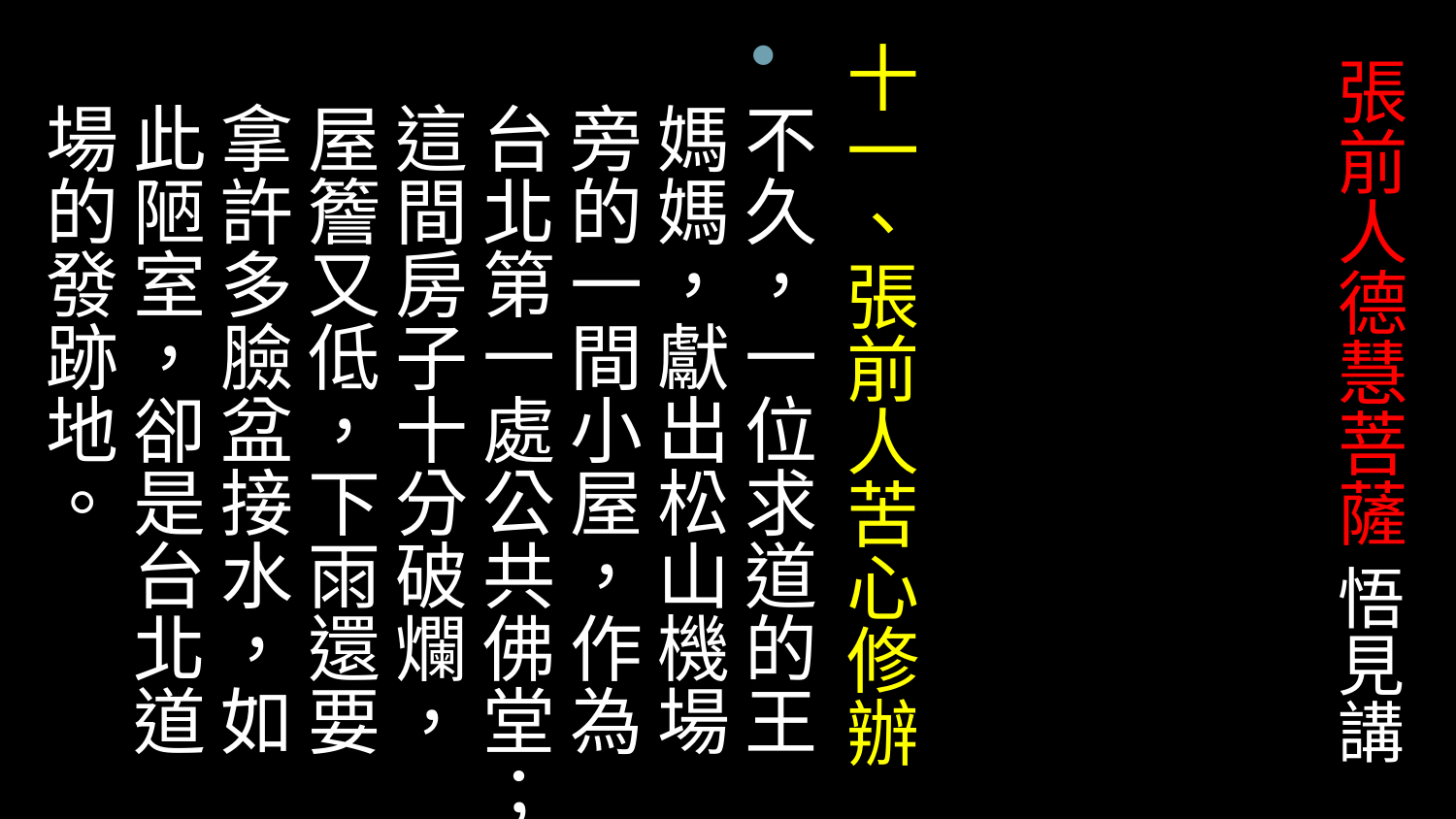

十一、張前人苦心修辦
不久，一位求道的王媽媽，獻出松山機場旁的一間小屋，作為台北第一處公共佛堂；這間房子十分破爛，屋簷又低，下雨還要拿許多臉盆接水，如此陋室，卻是台北道場的發跡地。
# 張前人德慧菩薩 悟見講